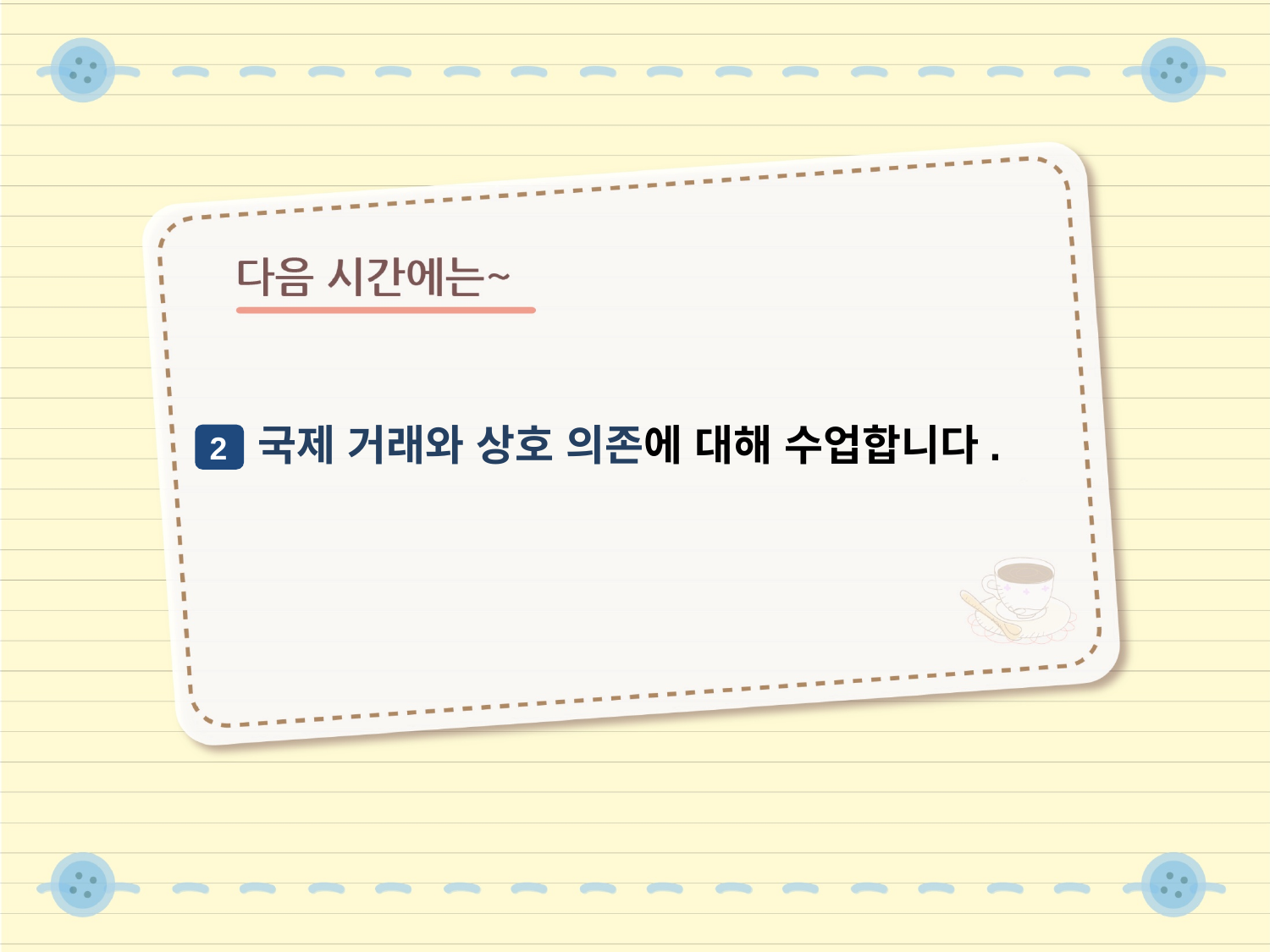

국제 거래와 상호 의존에 대해 수업합니다.
2